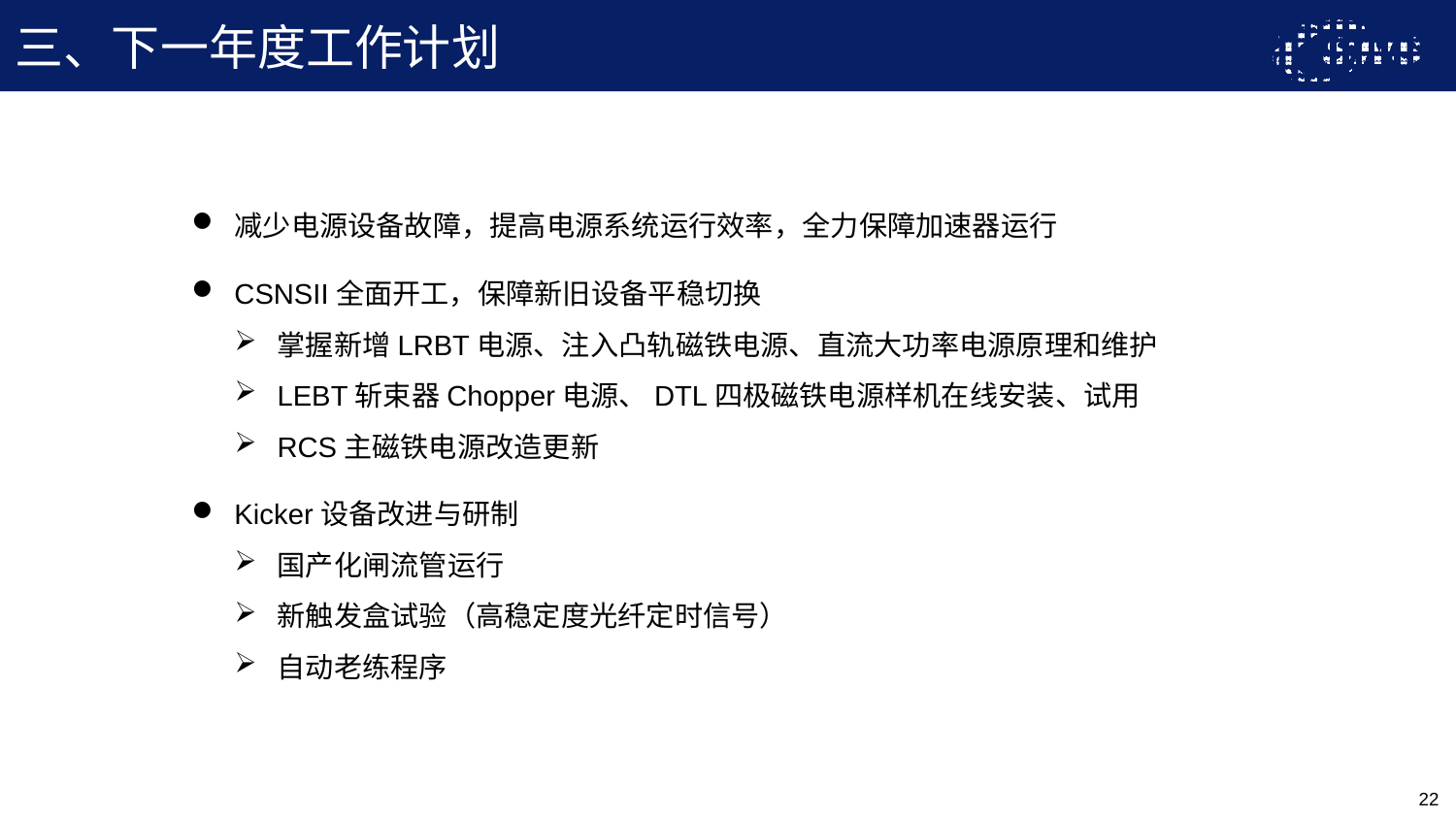

# 三、下一年度工作计划
减少电源设备故障，提高电源系统运行效率，全力保障加速器运行
CSNSII全面开工，保障新旧设备平稳切换
掌握新增LRBT电源、注入凸轨磁铁电源、直流大功率电源原理和维护
LEBT斩束器Chopper电源、DTL四极磁铁电源样机在线安装、试用
RCS主磁铁电源改造更新
Kicker设备改进与研制
国产化闸流管运行
新触发盒试验（高稳定度光纤定时信号）
自动老练程序
22